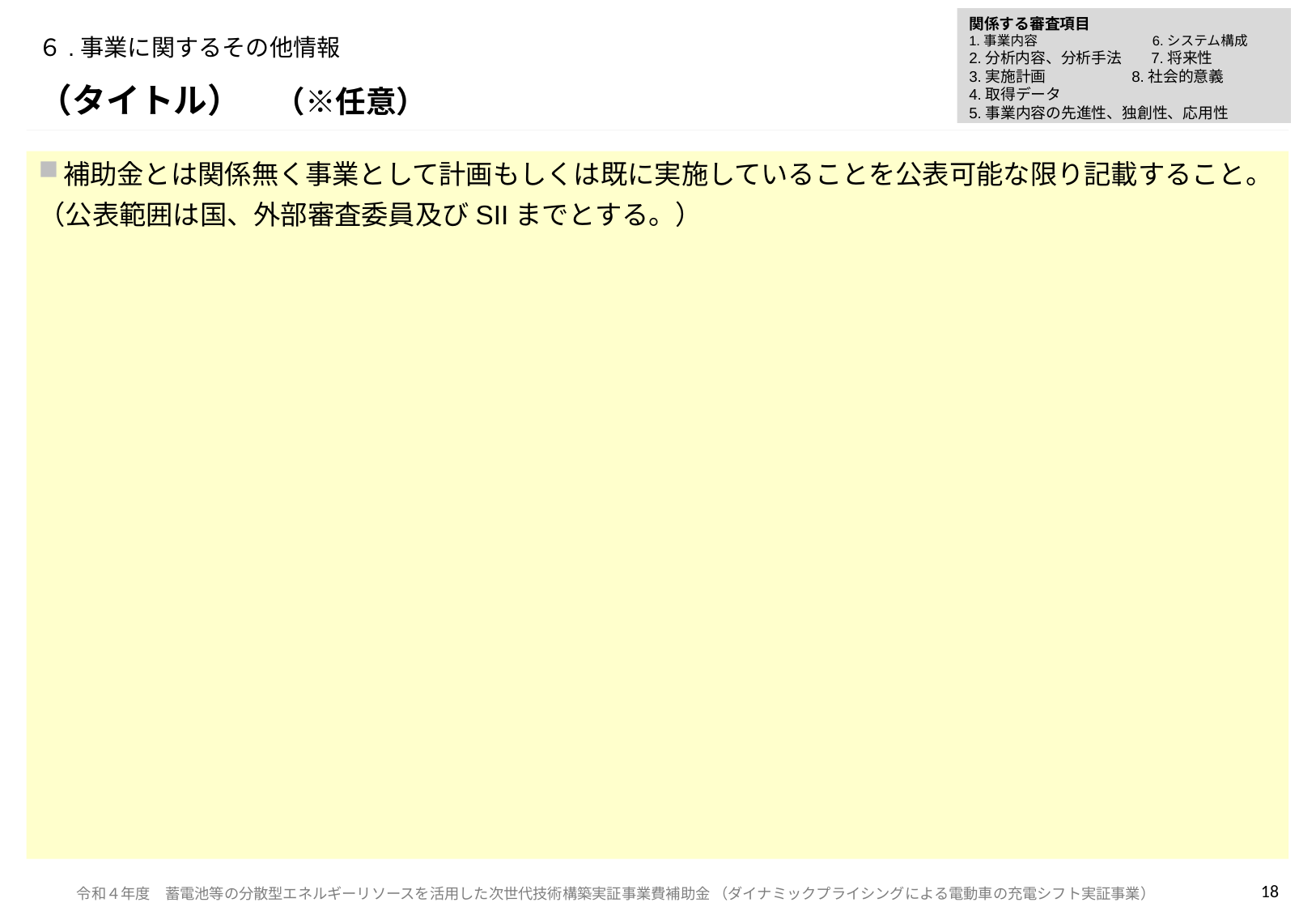

関係する審査項目
1.事業内容　　　　　　　　 6.システム構成
2.分析内容、分析手法　   7.将来性
3.実施計画　　               8.社会的意義
4.取得データ
5.事業内容の先進性、独創性、応用性
# ６.事業に関するその他情報
（タイトル）　（※任意）

補助金とは関係無く事業として計画もしくは既に実施していることを公表可能な限り記載すること。
（公表範囲は国、外部審査委員及びSIIまでとする。）